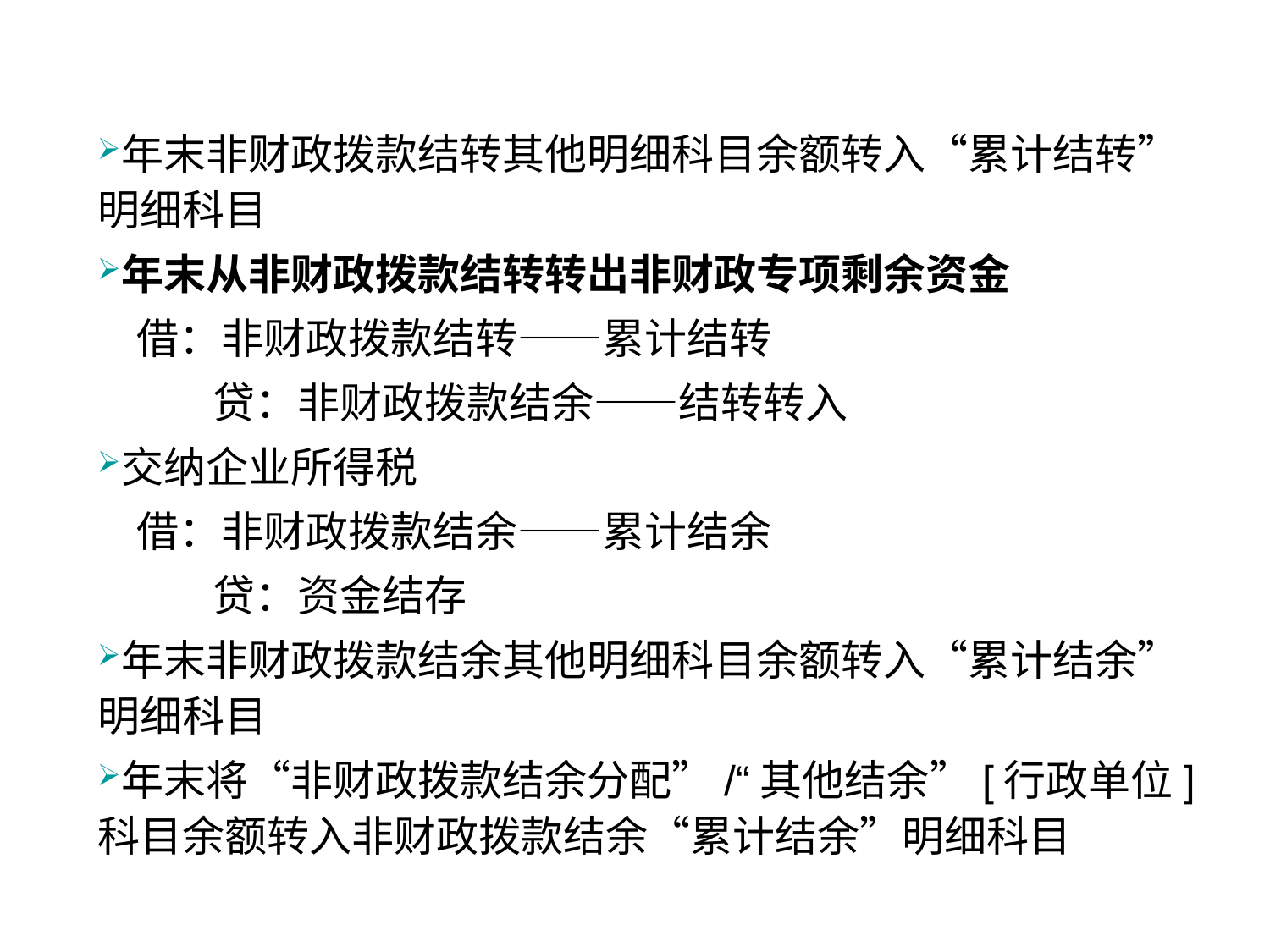

#
年末非财政拨款结转其他明细科目余额转入“累计结转”明细科目
年末从非财政拨款结转转出非财政专项剩余资金
   借：非财政拨款结转——累计结转
           贷：非财政拨款结余——结转转入
交纳企业所得税
   借：非财政拨款结余——累计结余
           贷：资金结存
年末非财政拨款结余其他明细科目余额转入“累计结余”明细科目
年末将“非财政拨款结余分配”/“其他结余”[行政单位]科目余额转入非财政拨款结余“累计结余”明细科目

190